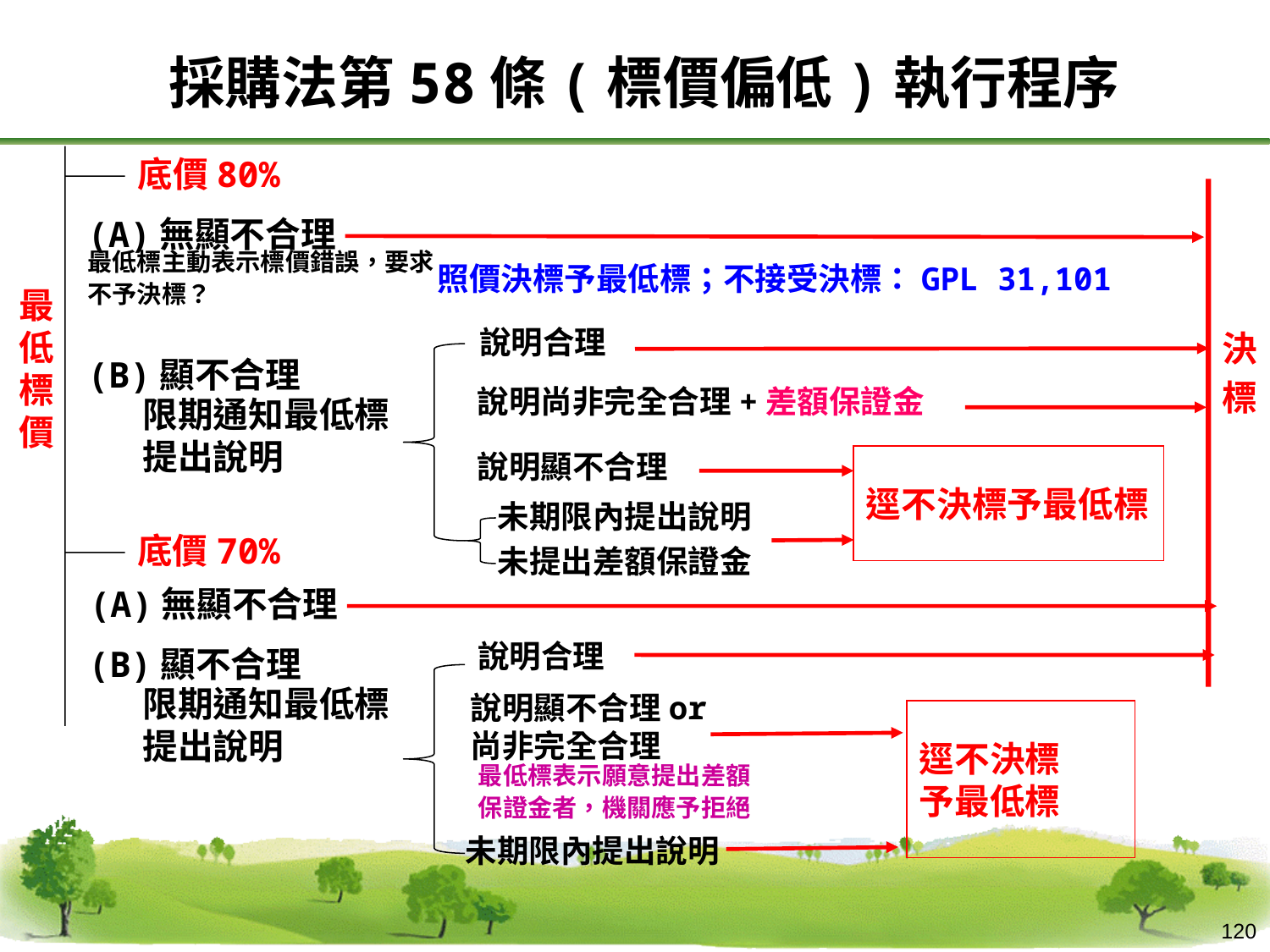

採購法第58條(標價偏低)執行程序

底價80%

(A)無顯不合理
最低標主動表示標價錯誤，要求不予決標？

(B)顯不合理

照價決標予最低標；不接受決標：GPL 31,101
最低標價
說明合理
決
標

說明尚非完全合理+差額保證金
限期通知最低標提出說明

說明顯不合理
逕不決標予最低標

未期限內提出說明
未提出差額保證金

底價70%

(A)無顯不合理

說明合理
(B)顯不合理

限期通知最低標提出說明
說明顯不合理or尚非完全合理
逕不決標
予最低標

最低標表示願意提出差額
保證金者，機關應予拒絕
未期限內提出說明

120